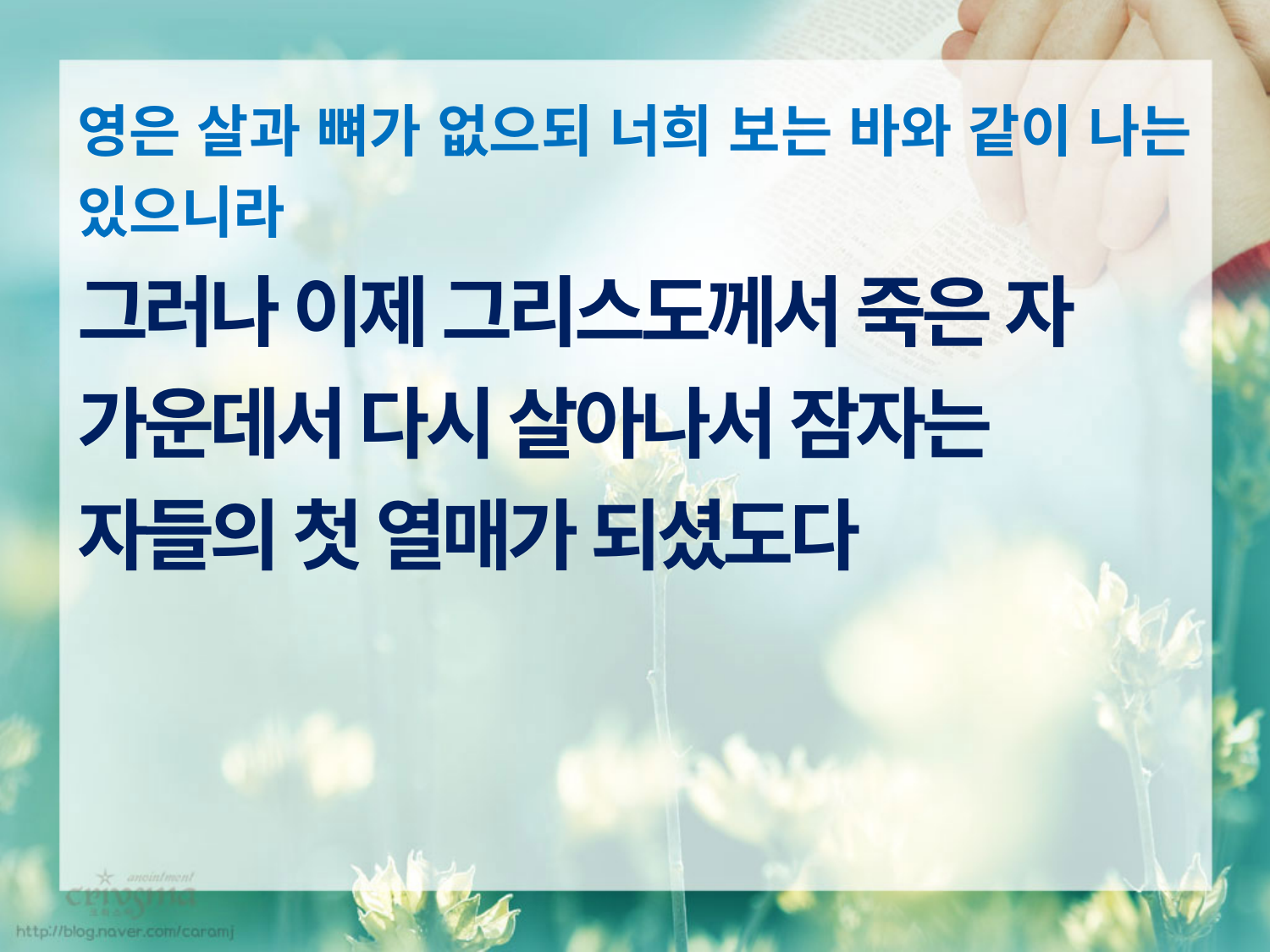

영은 살과 뼈가 없으되 너희 보는 바와 같이 나는 있으니라
그러나 이제 그리스도께서 죽은 자 가운데서 다시 살아나서 잠자는 자들의 첫 열매가 되셨도다